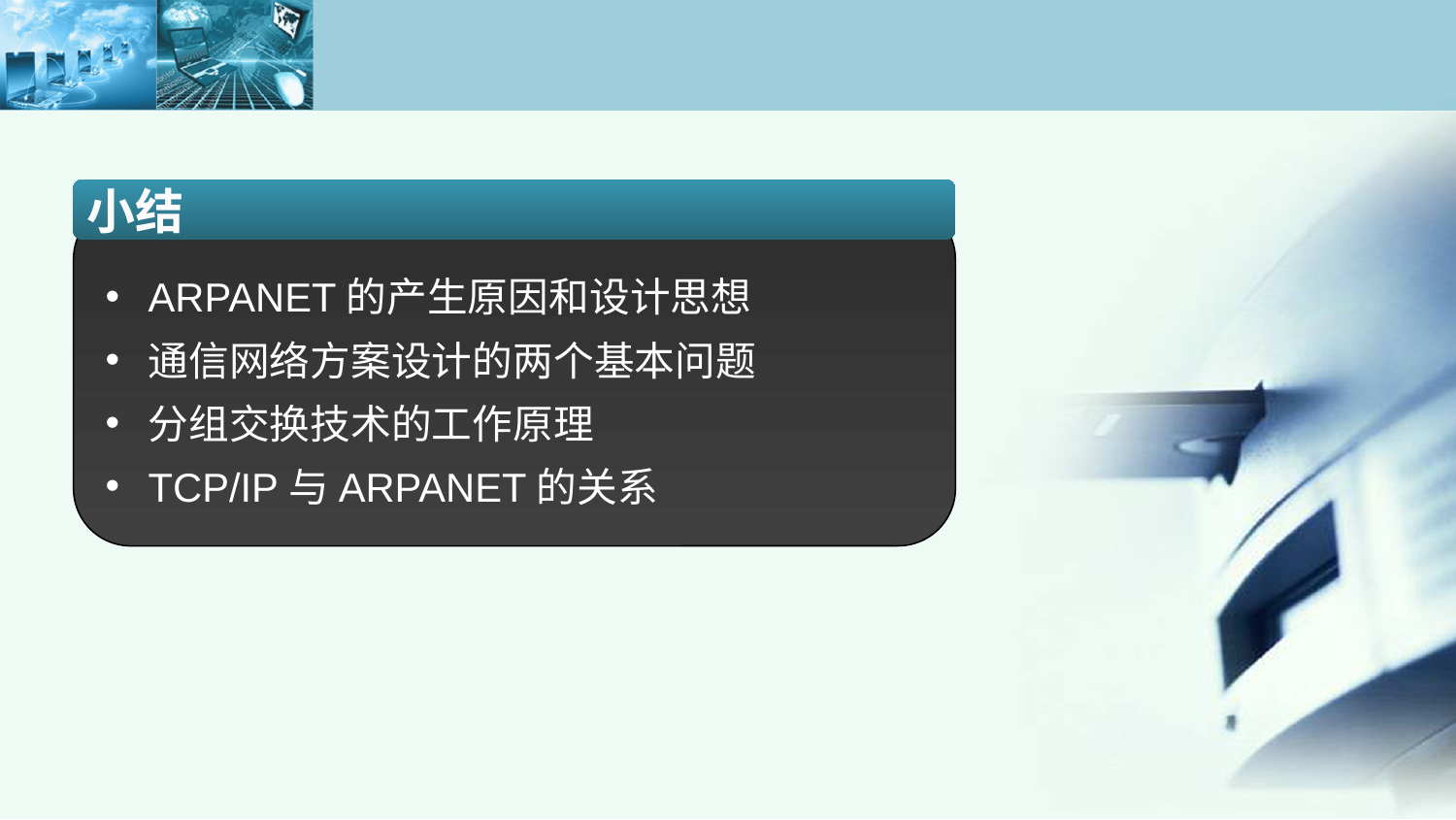

小结

ARPANET的产生原因和设计思想
通信网络方案设计的两个基本问题
分组交换技术的工作原理
TCP/IP与ARPANET的关系